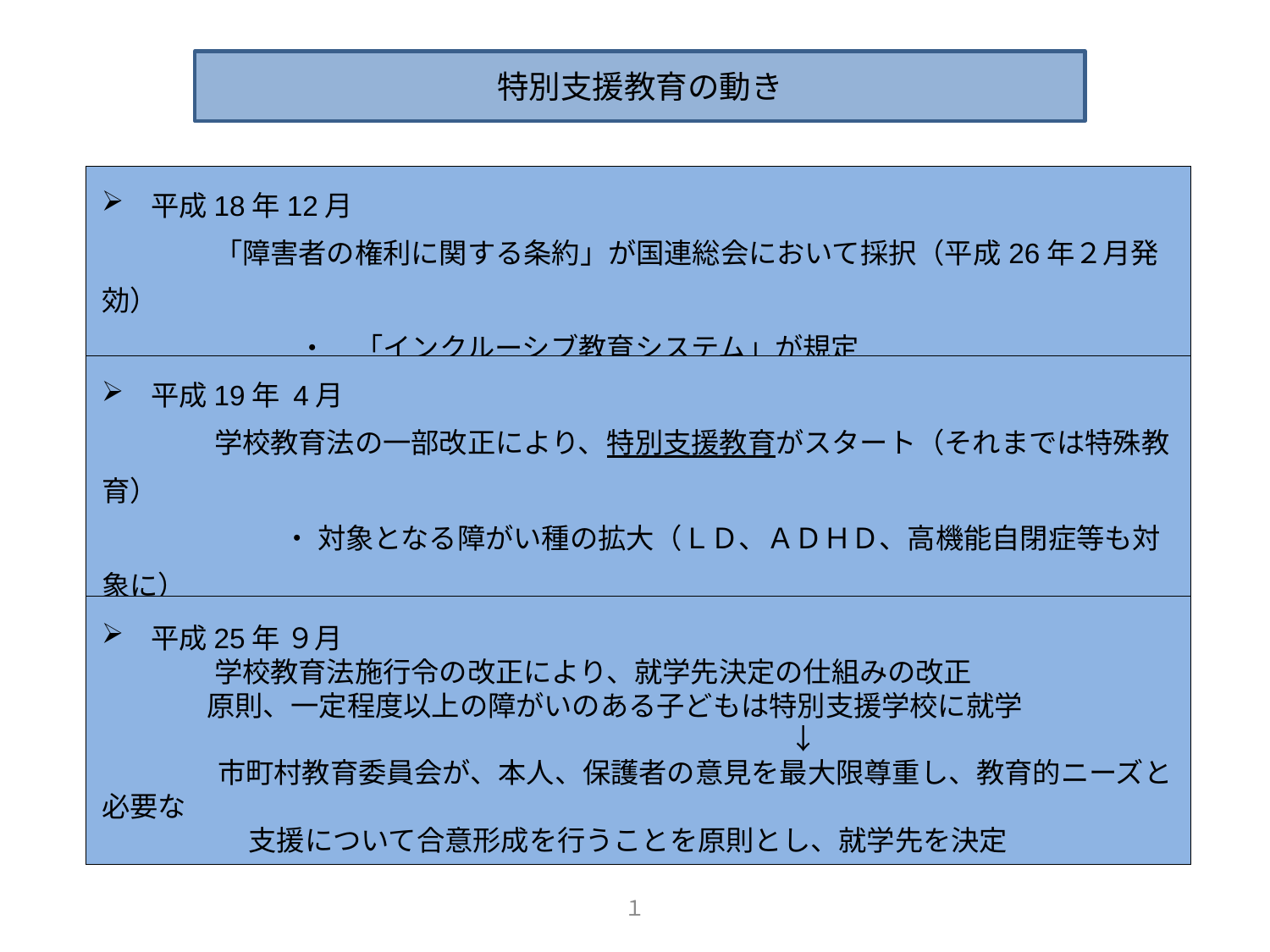

特別支援教育の動き
平成18年12月
　　　　「障害者の権利に関する条約」が国連総会において採択（平成26年２月発効）
　　　　　　　・　「インクルーシブ教育システム」が規定
平成19年 4月
　　　　学校教育法の一部改正により、特別支援教育がスタート（それまでは特殊教育）
　　　　　  　・ 対象となる障がい種の拡大（ＬＤ、ＡＤＨＤ、高機能自閉症等も対象に）
　　　　　　　・ 支援を必要とする子どもが在籍する全ての学校での実施
平成25年 ９月
　　　　学校教育法施行令の改正により、就学先決定の仕組みの改正
          　 原則、一定程度以上の障がいのある子どもは特別支援学校に就学
　　　　　　  　　　　　　　　　　　　　　　　　　↓
　　　     市町村教育委員会が、本人、保護者の意見を最大限尊重し、教育的ニーズと必要な
　　　　　 支援について合意形成を行うことを原則とし、就学先を決定
１